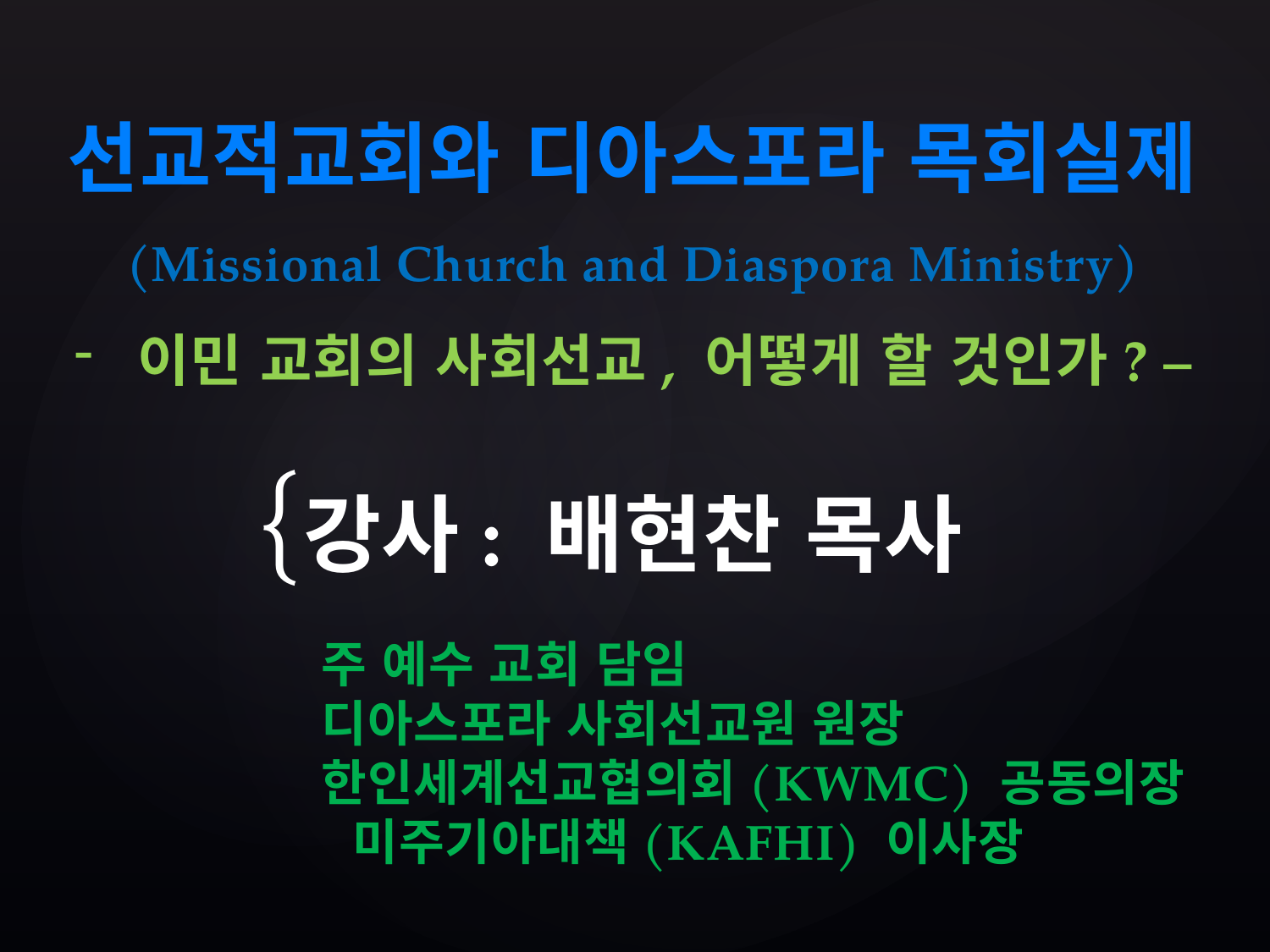

선교적교회와 디아스포라 목회실제
(Missional Church and Diaspora Ministry)
이민 교회의 사회선교, 어떻게 할 것인가? –

강사: 배현찬 목사

                   	주 예수 교회 담임
                 	디아스포라 사회선교원 원장
		한인세계선교협의회(KWMC) 공동의장
	          미주기아대책(KAFHI) 이사장